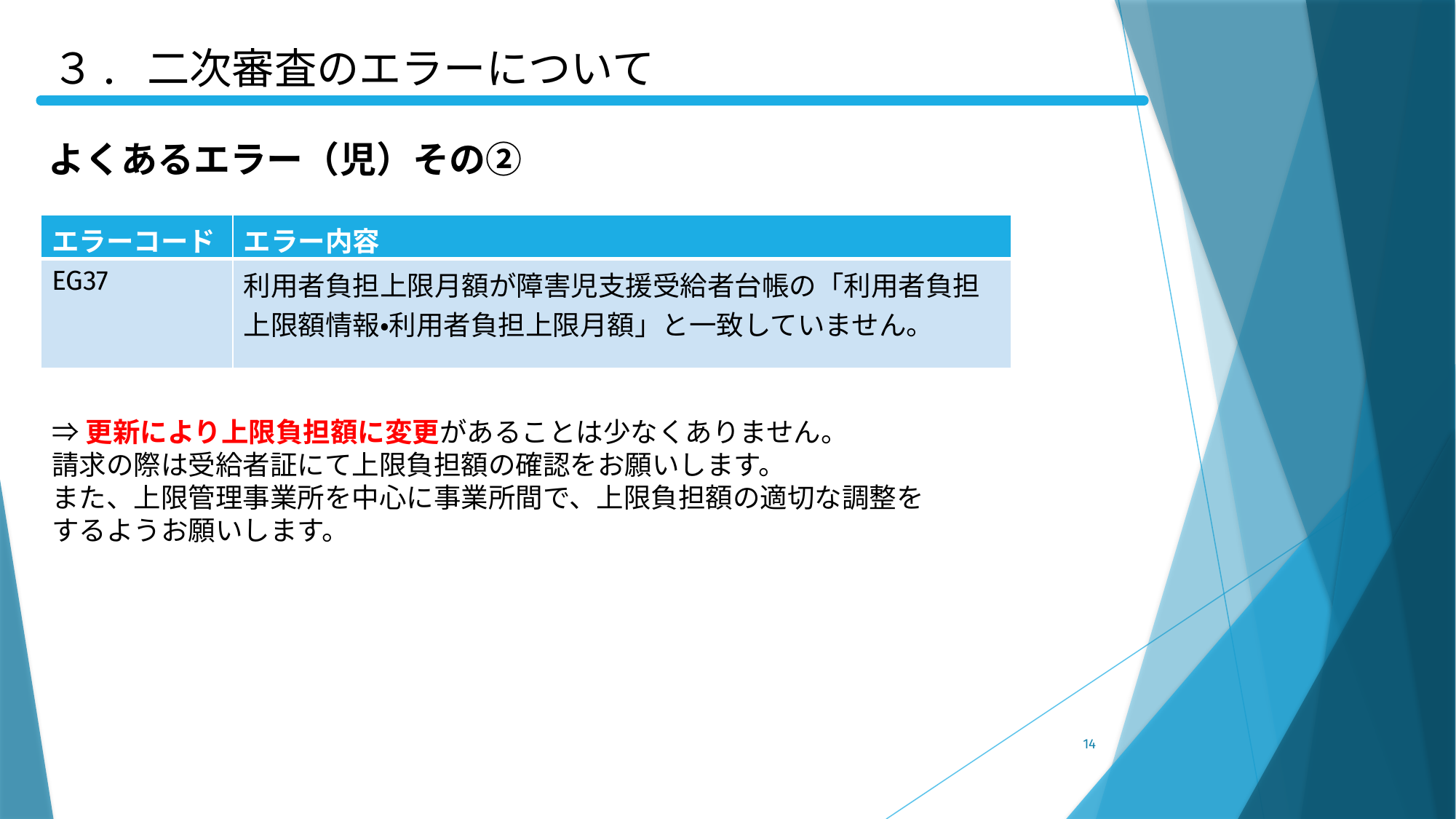

３.  二次審査のエラーについて
よくあるエラー（児）その②
| エラーコード | エラー内容 |
| --- | --- |
| EG37 | 利用者負担上限月額が障害児支援受給者台帳の「利用者負担上限額情報・利用者負担上限月額」と一致していません。 |
⇒更新により上限負担額に変更があることは少なくありません。
請求の際は受給者証にて上限負担額の確認をお願いします。
また、上限管理事業所を中心に事業所間で、上限負担額の適切な調整を
するようお願いします。
14